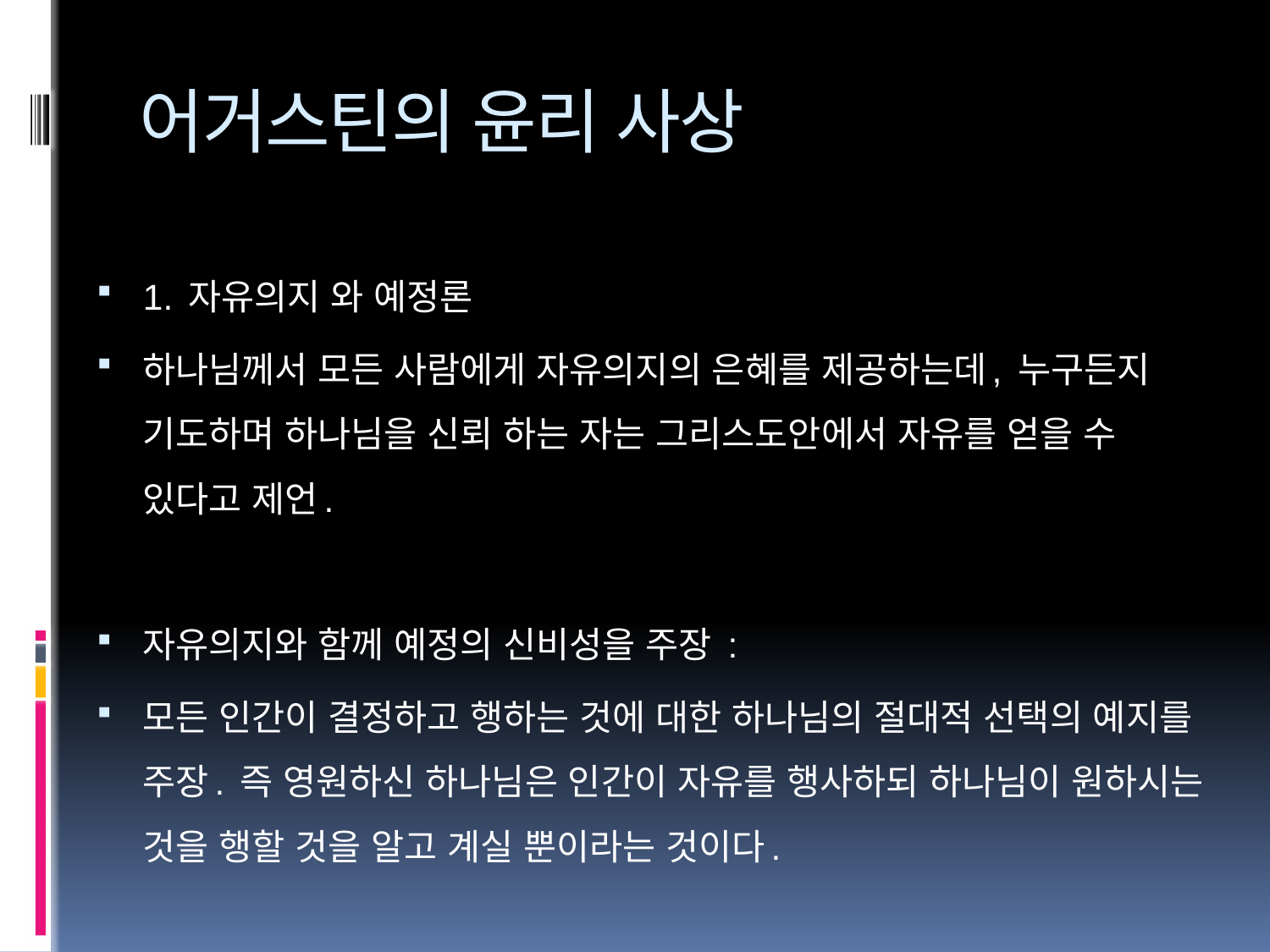

# 어거스틴의 윤리 사상
1. 자유의지 와 예정론
하나님께서 모든 사람에게 자유의지의 은혜를 제공하는데, 누구든지 기도하며 하나님을 신뢰 하는 자는 그리스도안에서 자유를 얻을 수 있다고 제언.

자유의지와 함께 예정의 신비성을 주장 :
모든 인간이 결정하고 행하는 것에 대한 하나님의 절대적 선택의 예지를 주장. 즉 영원하신 하나님은 인간이 자유를 행사하되 하나님이 원하시는 것을 행할 것을 알고 계실 뿐이라는 것이다.